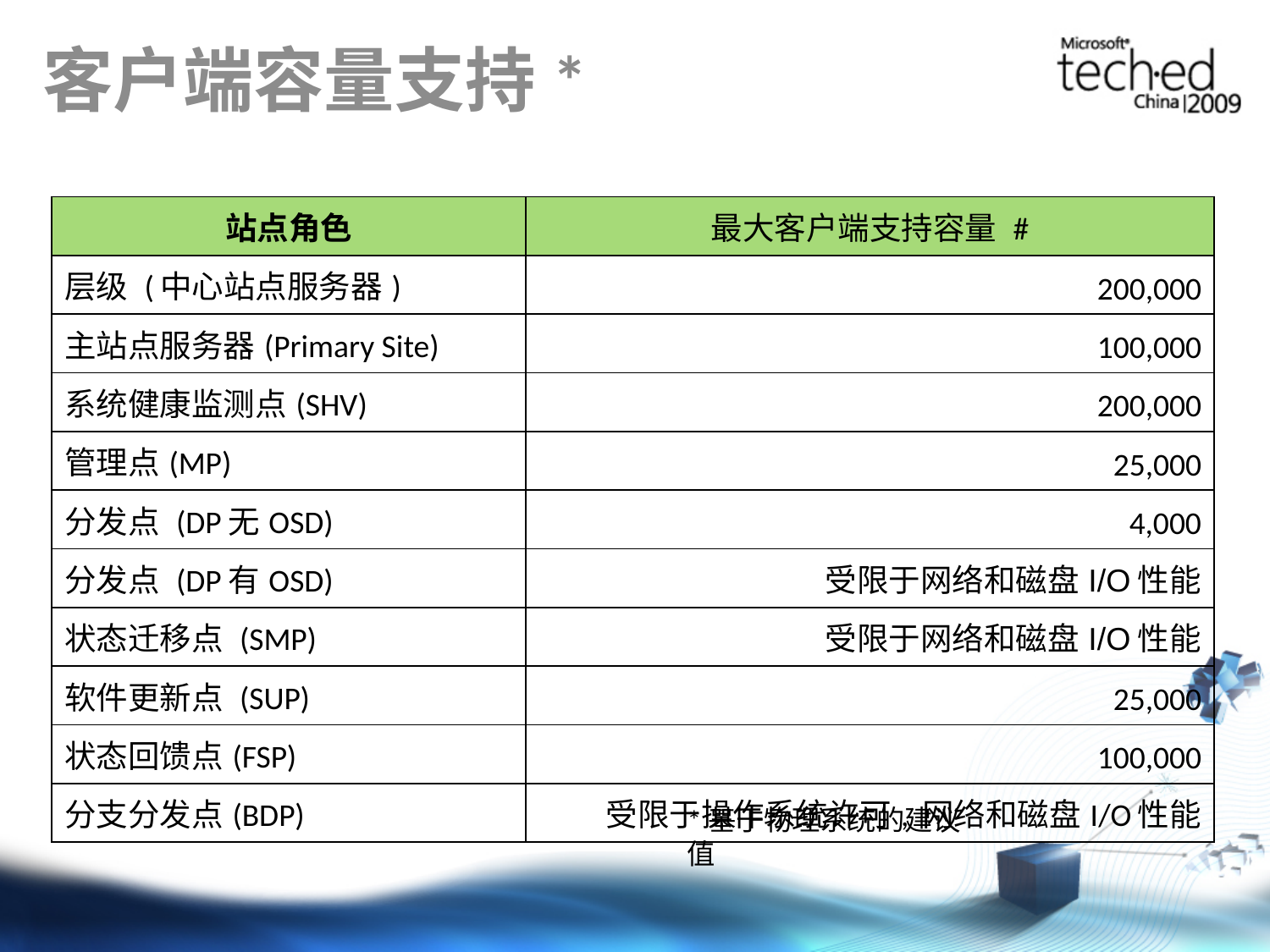

# 客户端容量支持*
| 站点角色 | 最大客户端支持容量 # |
| --- | --- |
| 层级 (中心站点服务器) | 200,000 |
| 主站点服务器(Primary Site) | 100,000 |
| 系统健康监测点(SHV) | 200,000 |
| 管理点(MP) | 25,000 |
| 分发点 (DP无OSD) | 4,000 |
| 分发点 (DP有OSD) | 受限于网络和磁盘I/O性能 |
| 状态迁移点 (SMP) | 受限于网络和磁盘I/O性能 |
| 软件更新点 (SUP) | 25,000 |
| 状态回馈点(FSP) | 100,000 |
| 分支分发点(BDP) | 受限于操作系统许可, 网络和磁盘I/O性能 |
*基于物理系统的建议值